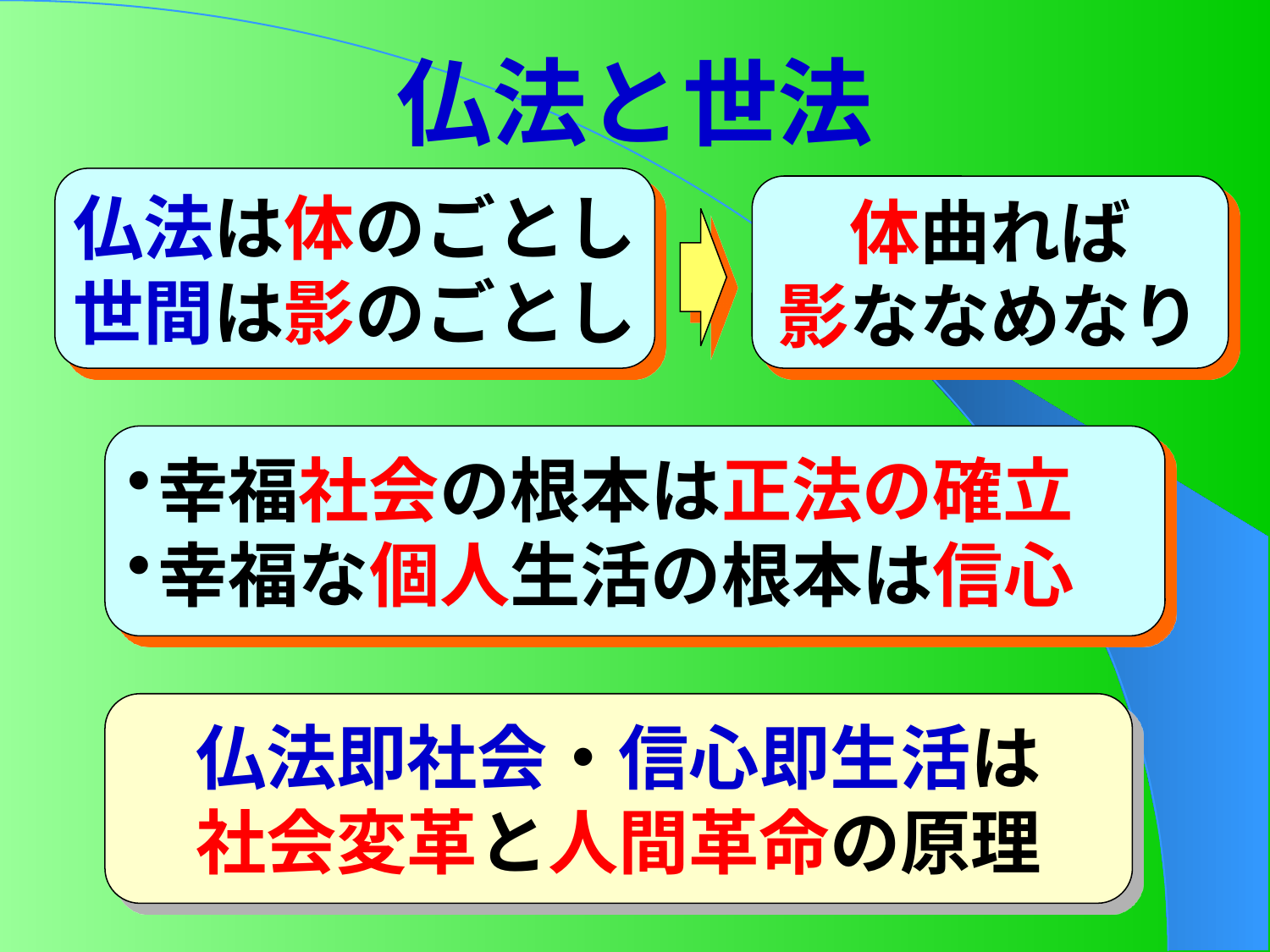

# 仏法と世法
仏法は体のごとし
世間は影のごとし
体曲れば
影ななめなり

幸福社会の根本は正法の確立
幸福な個人生活の根本は信心
仏法即社会・信心即生活は
社会変革と人間革命の原理